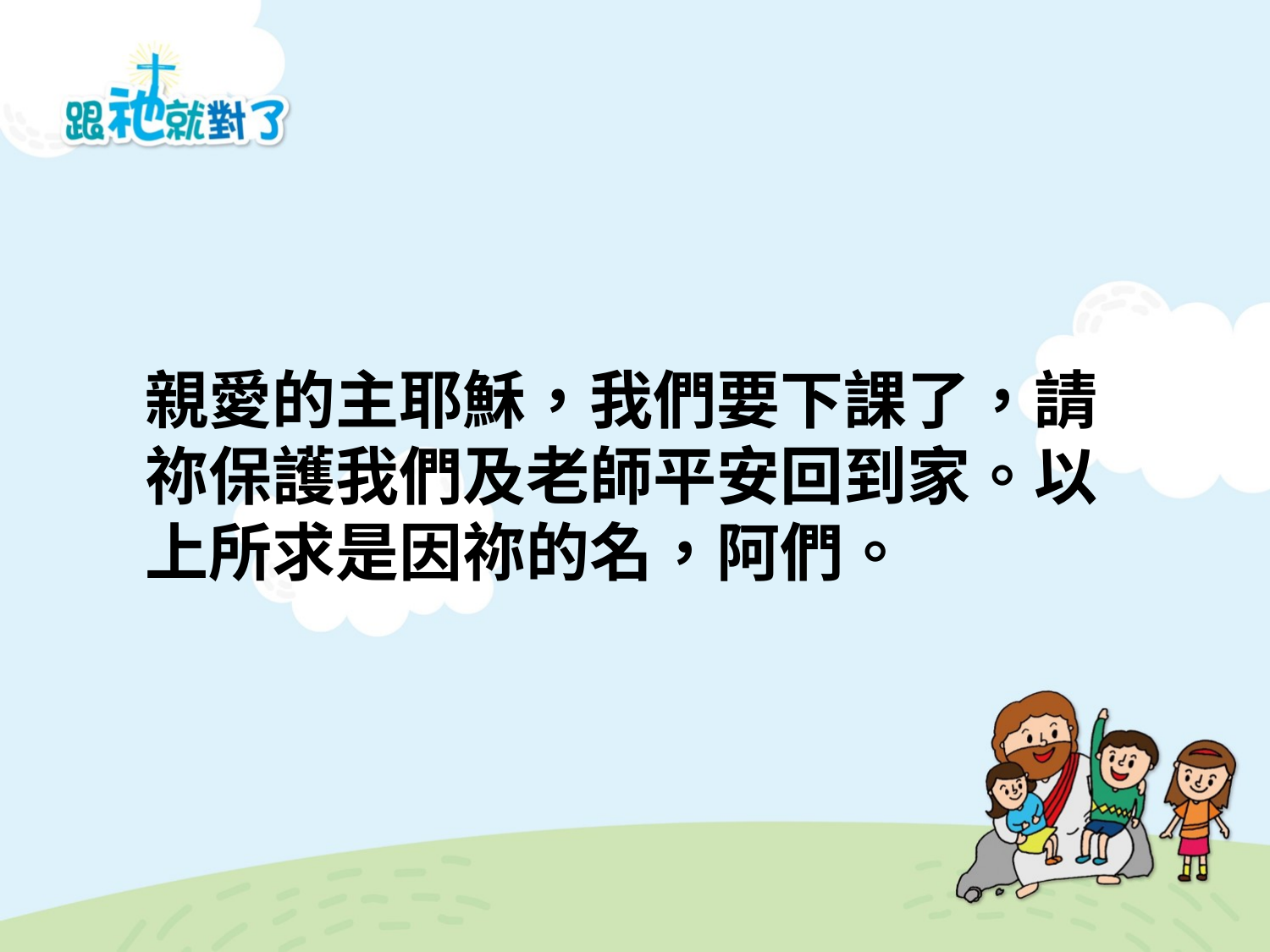

親愛的主耶穌，我們要下課了，請祢保護我們及老師平安回到家。以上所求是因祢的名，阿們。